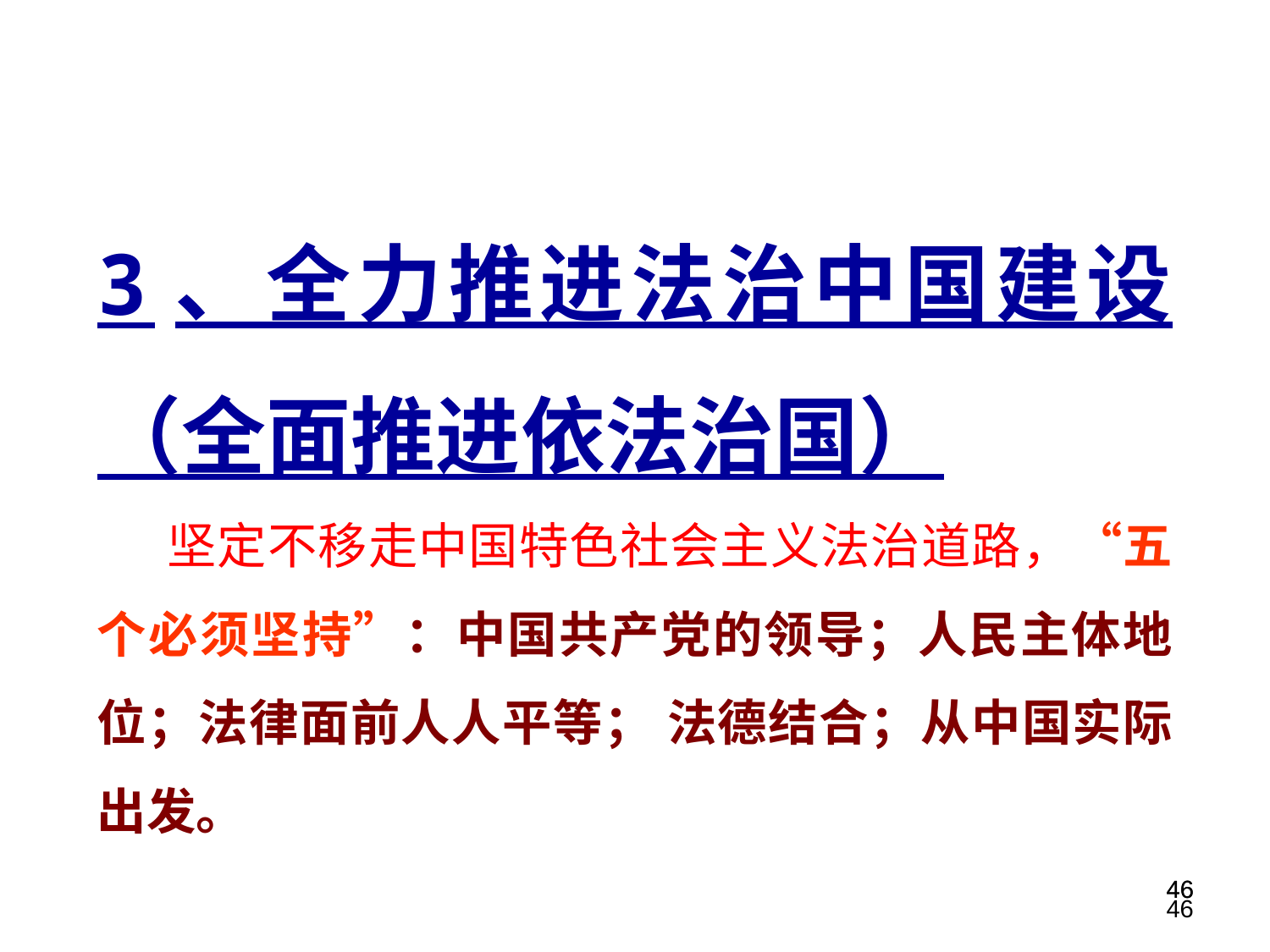

3、全力推进法治中国建设（全面推进依法治国）
       坚定不移走中国特色社会主义法治道路，“五个必须坚持”：中国共产党的领导；人民主体地位；法律面前人人平等； 法德结合；从中国实际出发。

46
46
46